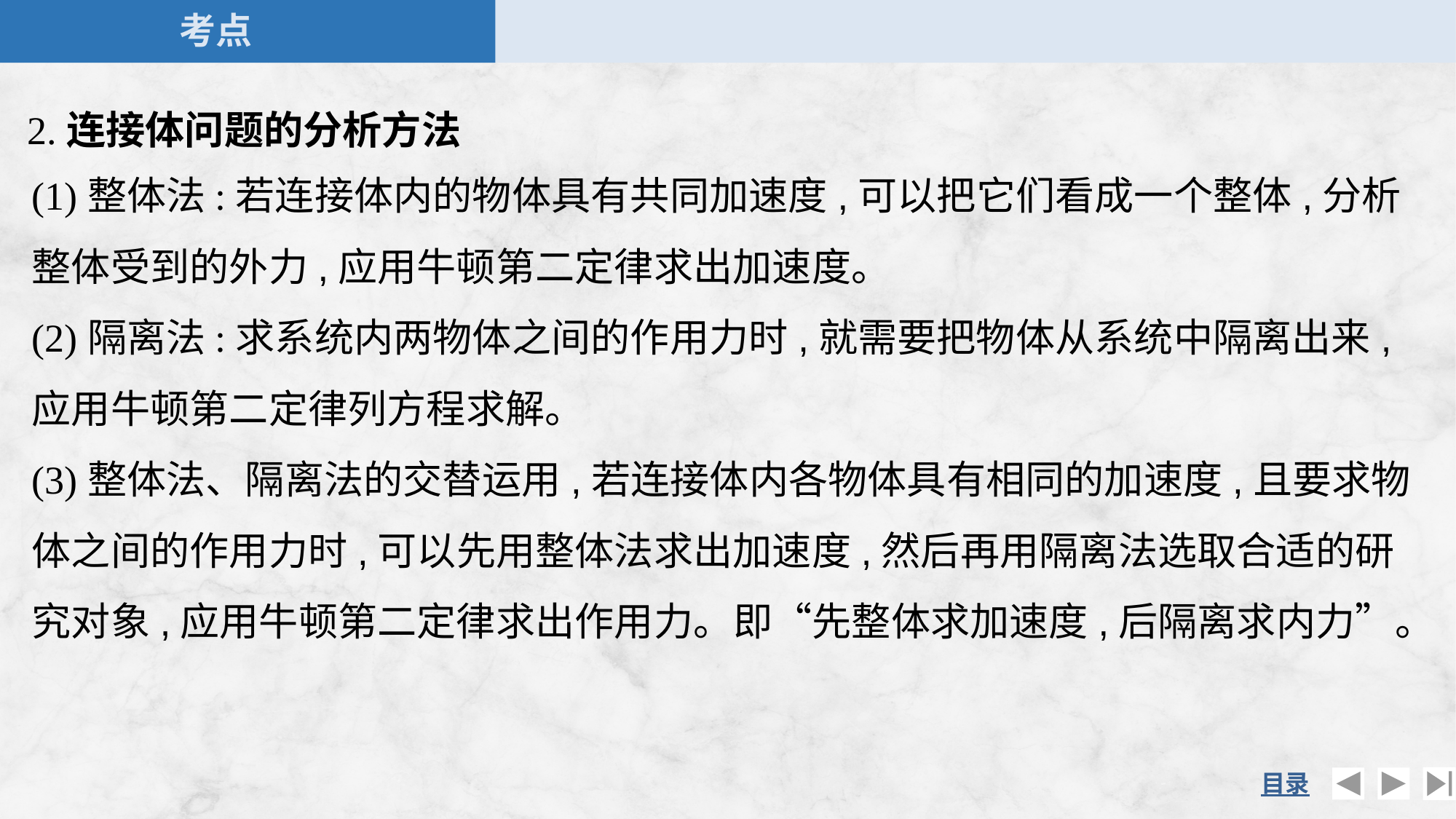

2.连接体问题的分析方法
(1)整体法:若连接体内的物体具有共同加速度,可以把它们看成一个整体,分析整体受到的外力,应用牛顿第二定律求出加速度。
(2)隔离法:求系统内两物体之间的作用力时,就需要把物体从系统中隔离出来,应用牛顿第二定律列方程求解。
(3)整体法、隔离法的交替运用,若连接体内各物体具有相同的加速度,且要求物体之间的作用力时,可以先用整体法求出加速度,然后再用隔离法选取合适的研究对象,应用牛顿第二定律求出作用力。即“先整体求加速度,后隔离求内力”。